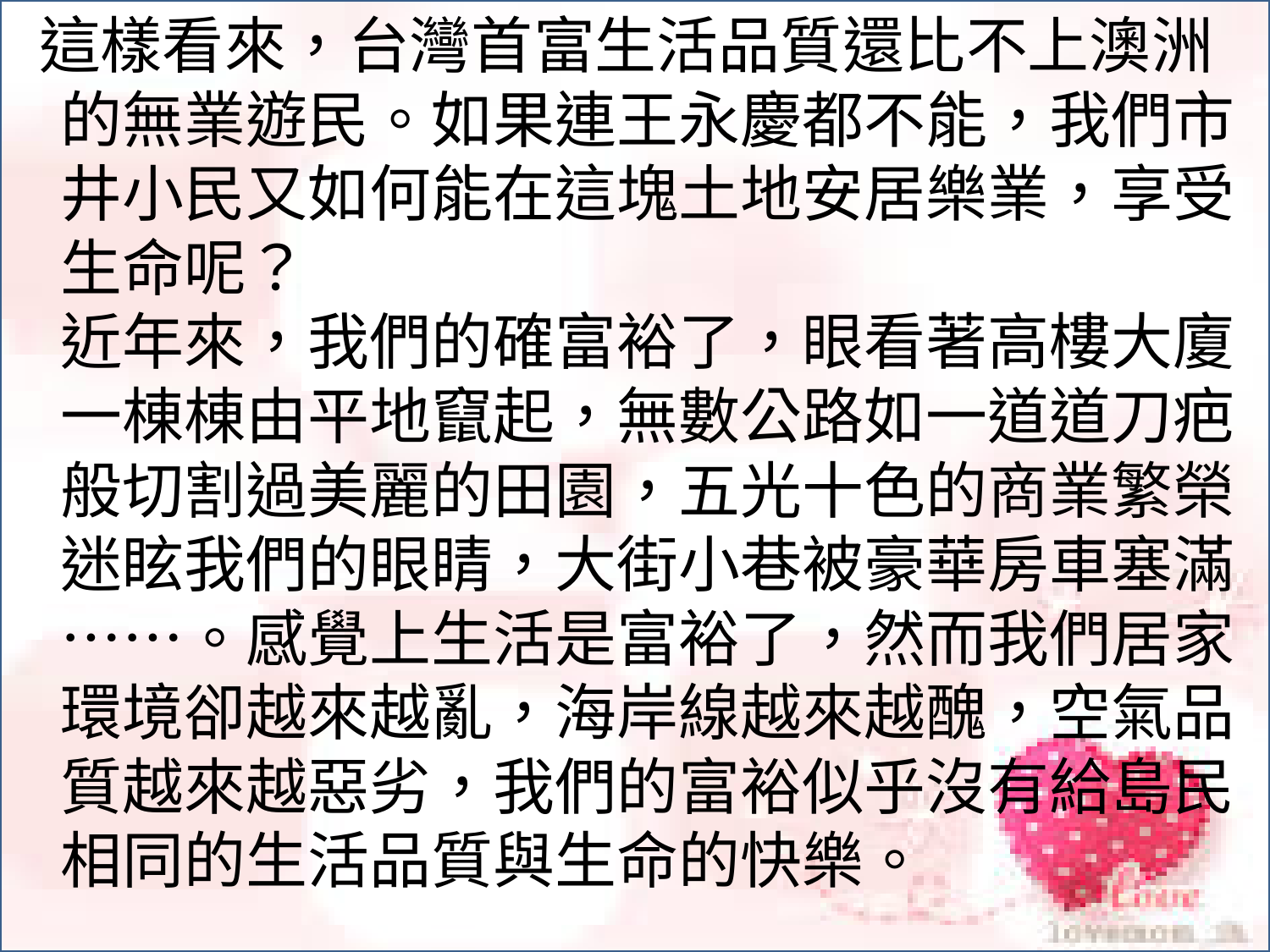

這樣看來，台灣首富生活品質還比不上澳洲的無業遊民。如果連王永慶都不能，我們市井小民又如何能在這塊土地安居樂業，享受生命呢？
近年來，我們的確富裕了，眼看著高樓大廈一棟棟由平地竄起，無數公路如一道道刀疤般切割過美麗的田園，五光十色的商業繁榮迷眩我們的眼睛，大街小巷被豪華房車塞滿……。感覺上生活是富裕了，然而我們居家環境卻越來越亂，海岸線越來越醜，空氣品質越來越惡劣，我們的富裕似乎沒有給島民相同的生活品質與生命的快樂。